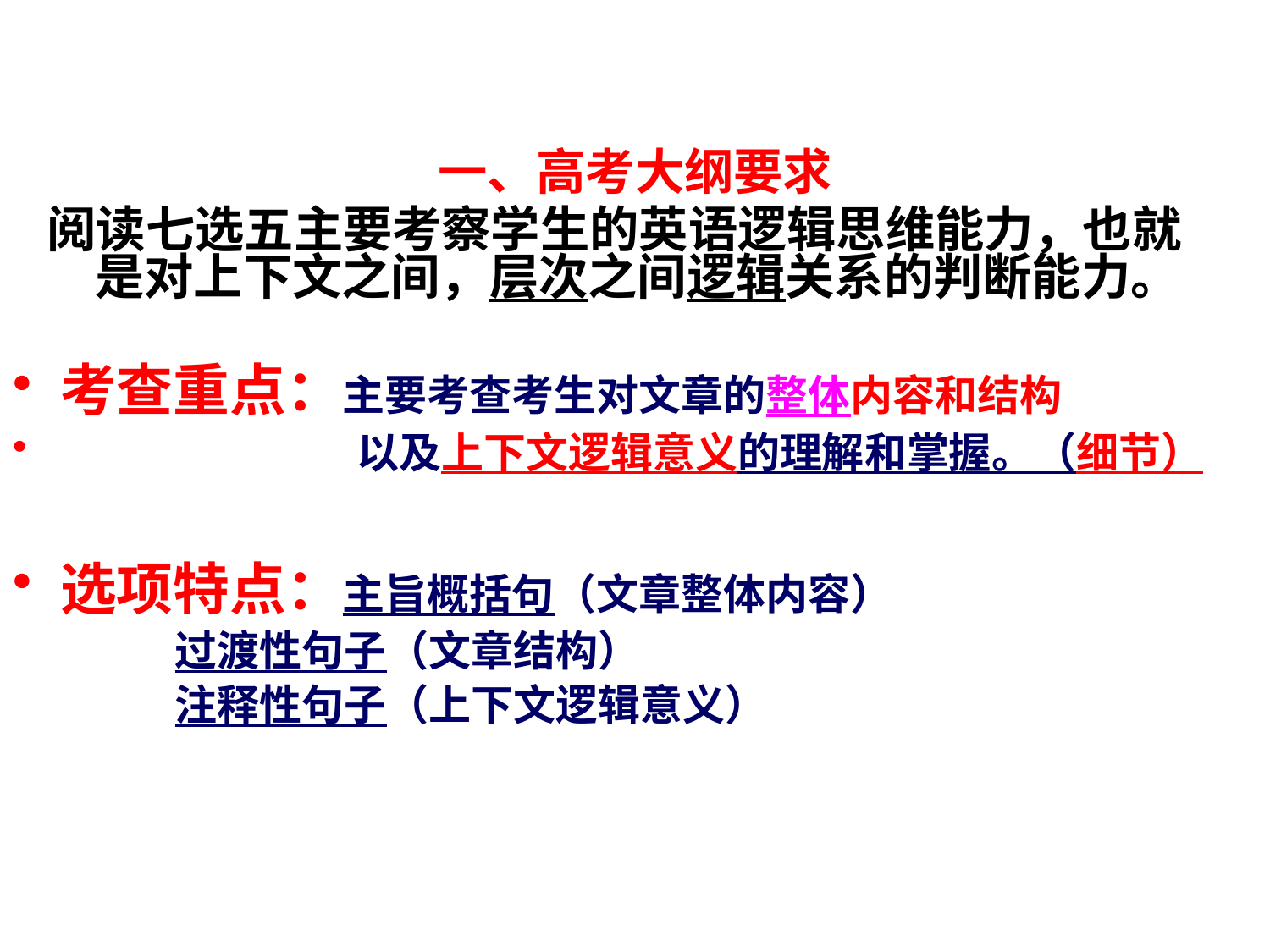

一、高考大纲要求
阅读七选五主要考察学生的英语逻辑思维能力，也就是对上下文之间，层次之间逻辑关系的判断能力。
考查重点：主要考查考生对文章的整体内容和结构
　　　　　　　以及上下文逻辑意义的理解和掌握。（细节）

选项特点：主旨概括句（文章整体内容）
                过渡性句子（文章结构）
                注释性句子（上下文逻辑意义）